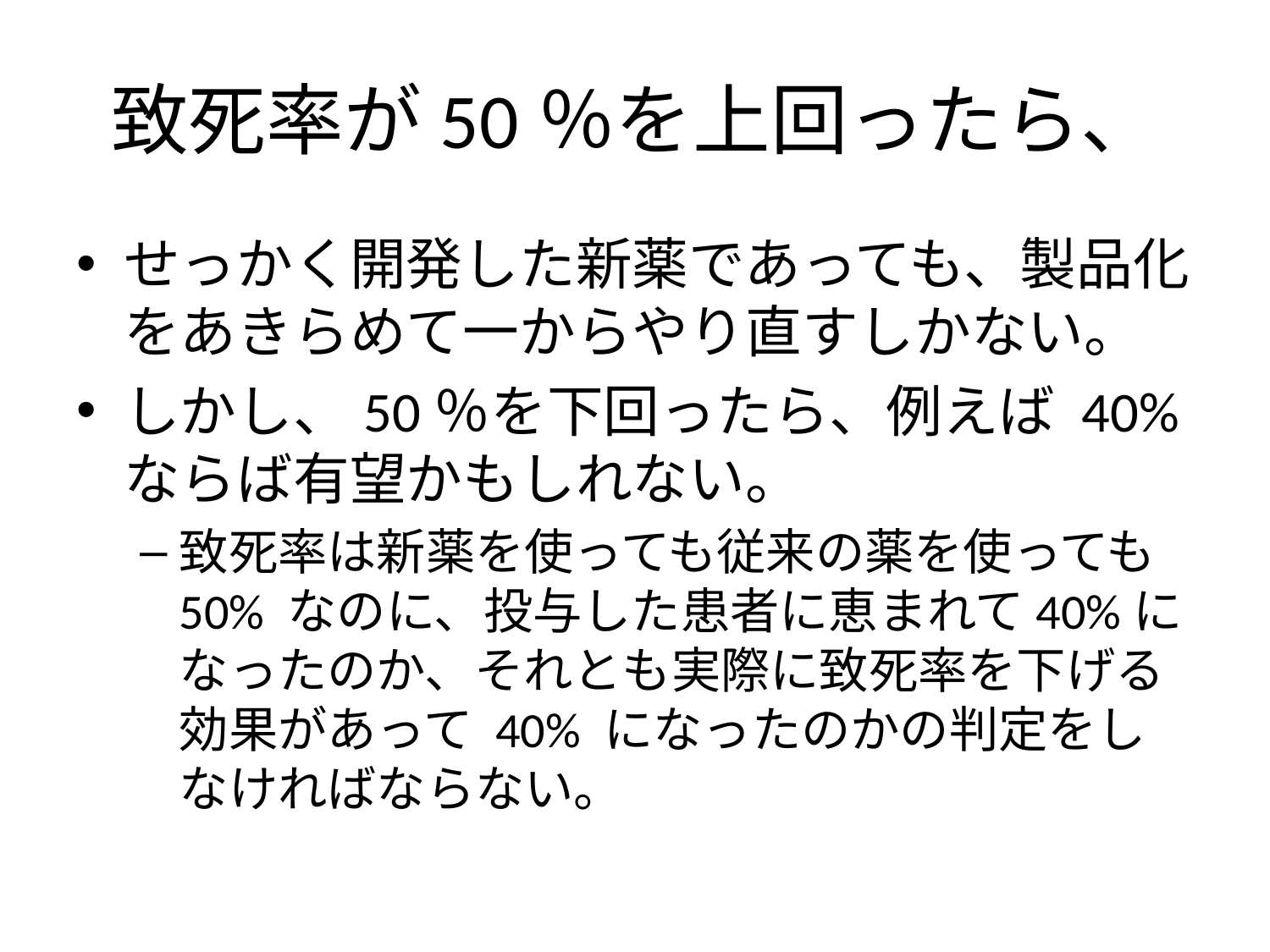

# 致死率が50％を上回ったら、
せっかく開発した新薬であっても、製品化をあきらめて一からやり直すしかない。
しかし、50％を下回ったら、例えば 40% ならば有望かもしれない。
致死率は新薬を使っても従来の薬を使っても 50% なのに、投与した患者に恵まれて40%になったのか、それとも実際に致死率を下げる効果があって 40% になったのかの判定をしなければならない。